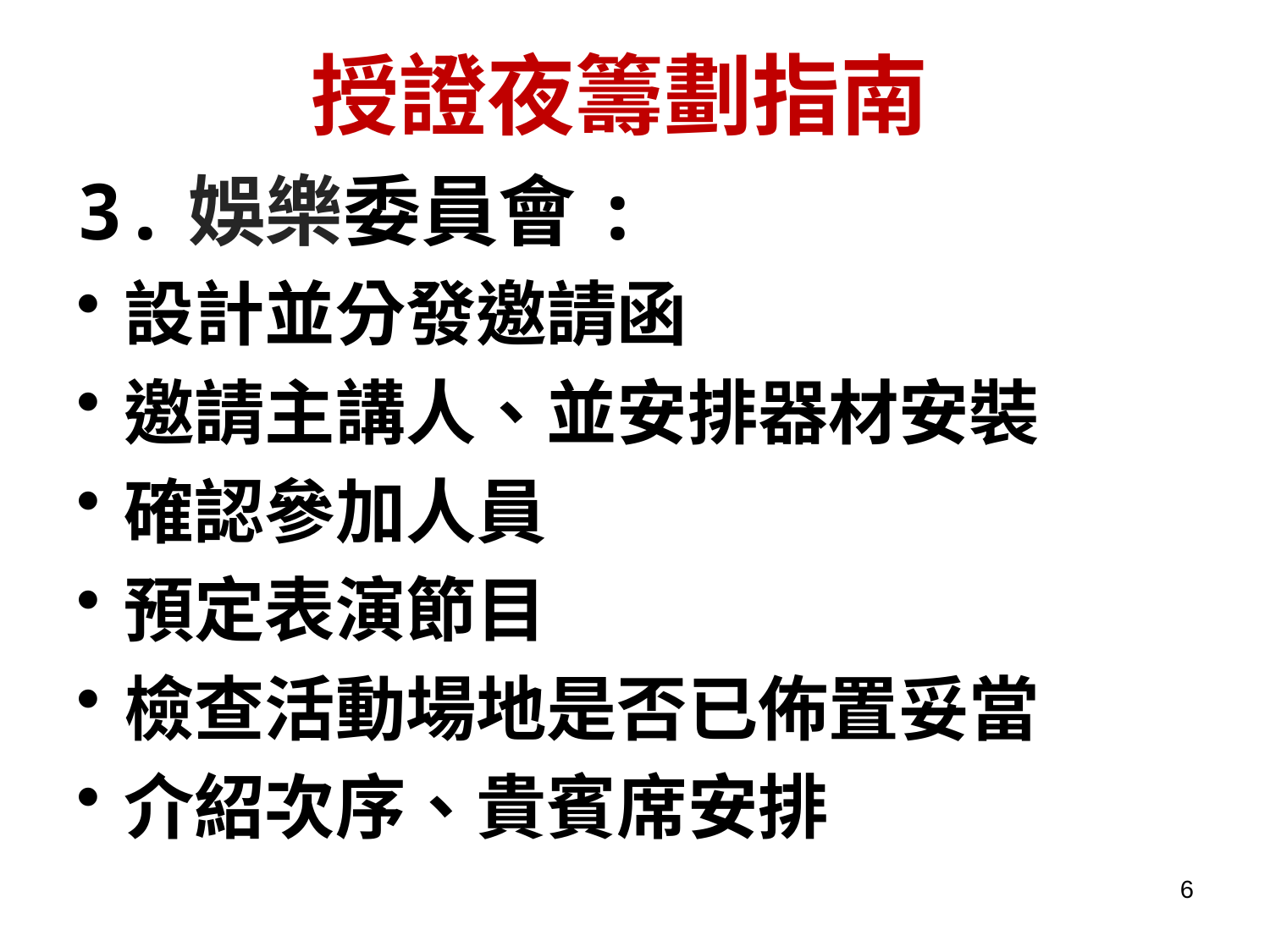

授證夜籌劃指南
3.娛樂委員會:
設計並分發邀請函
邀請主講人、並安排器材安裝
確認參加人員
預定表演節目
檢查活動場地是否已佈置妥當
介紹次序、貴賓席安排

6